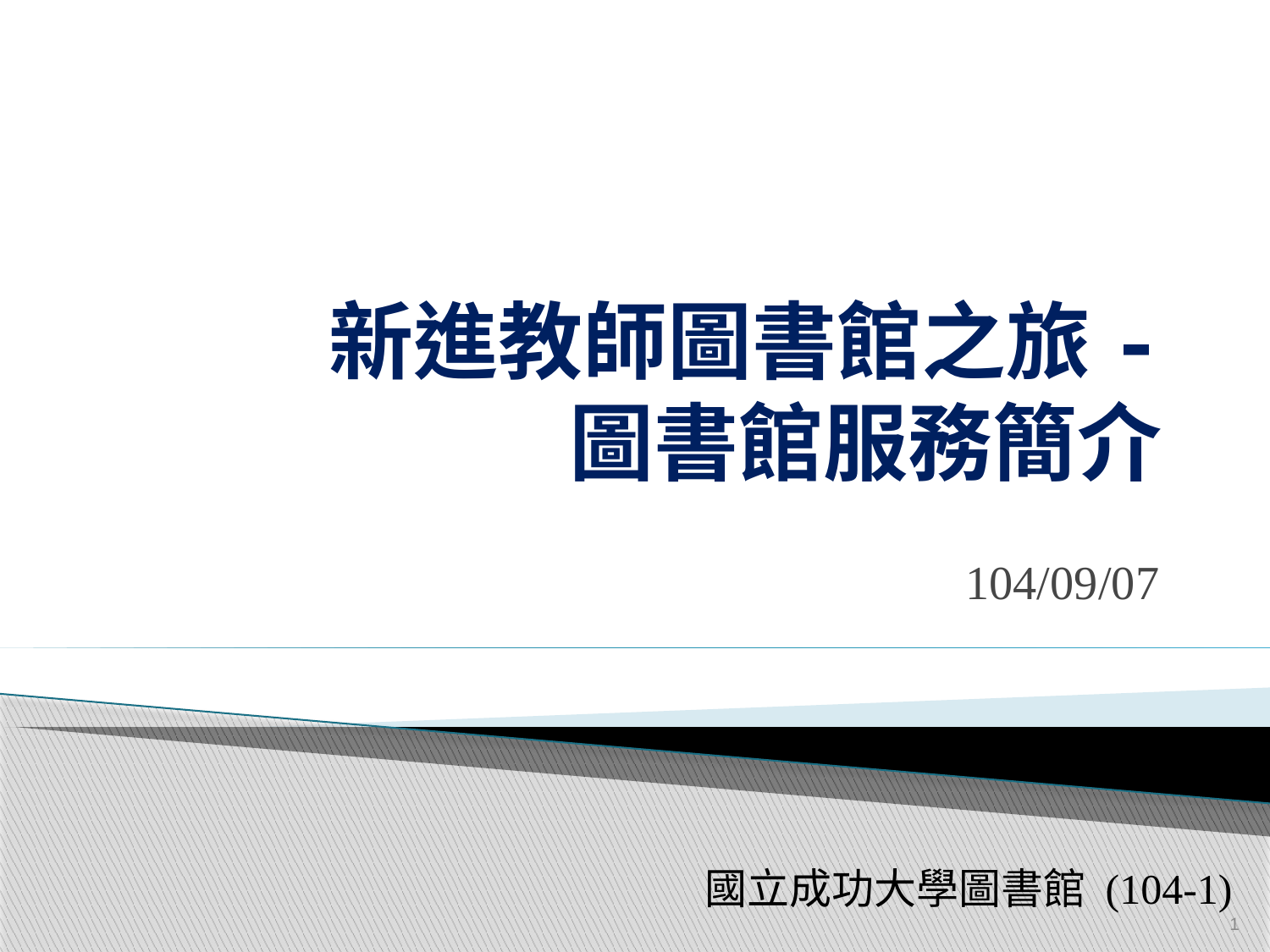

# 新進教師圖書館之旅- 圖書館服務簡介
104/09/07
國立成功大學圖書館 (104-1)

1